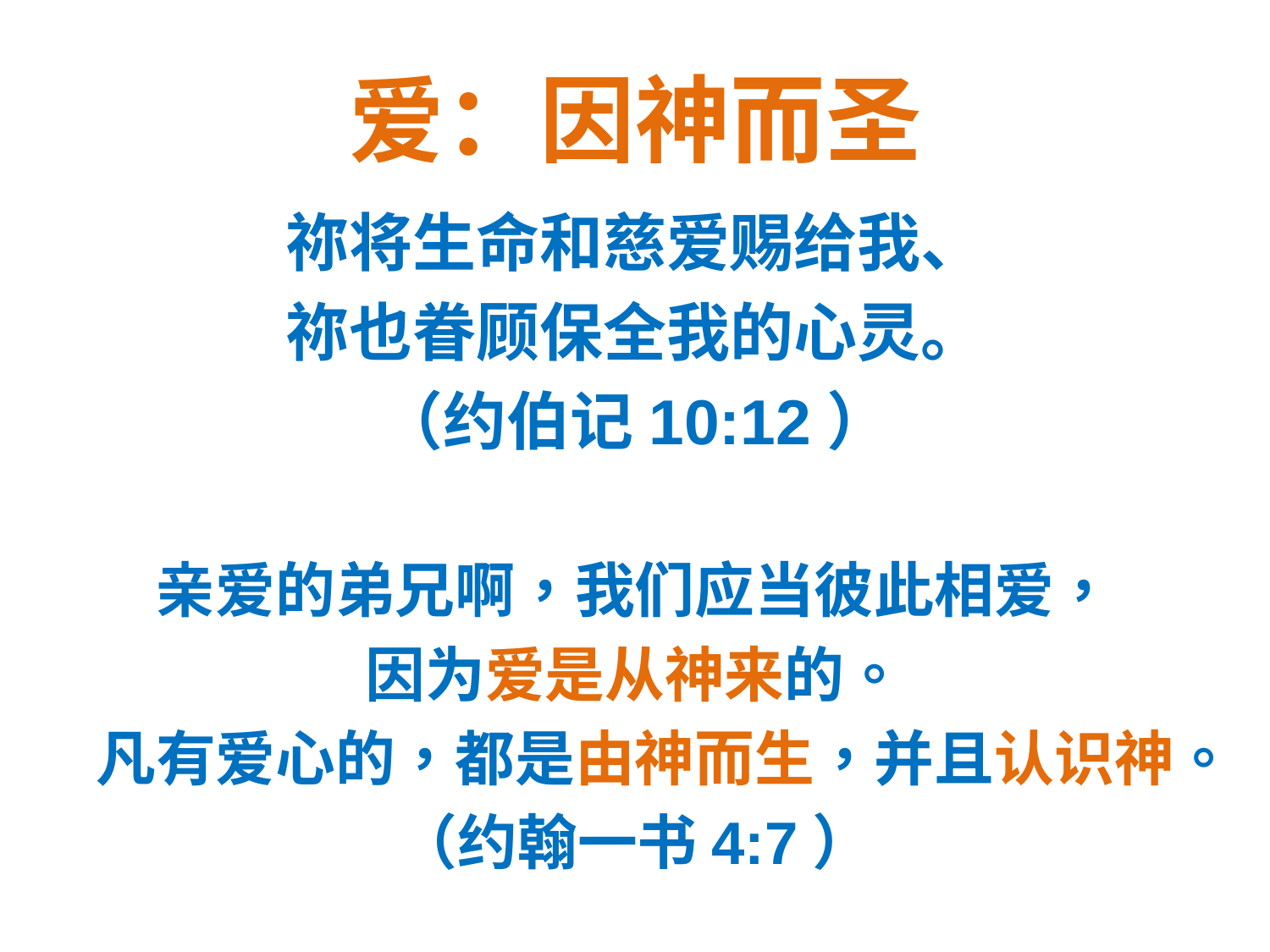

# 爱：因神而圣
祢将生命和慈爱赐给我、
祢也眷顾保全我的心灵。
（约伯记10:12）

亲爱的弟兄啊，我们应当彼此相爱，
因为爱是从神来的。
凡有爱心的，都是由神而生，并且认识神。
（约翰一书4:7）